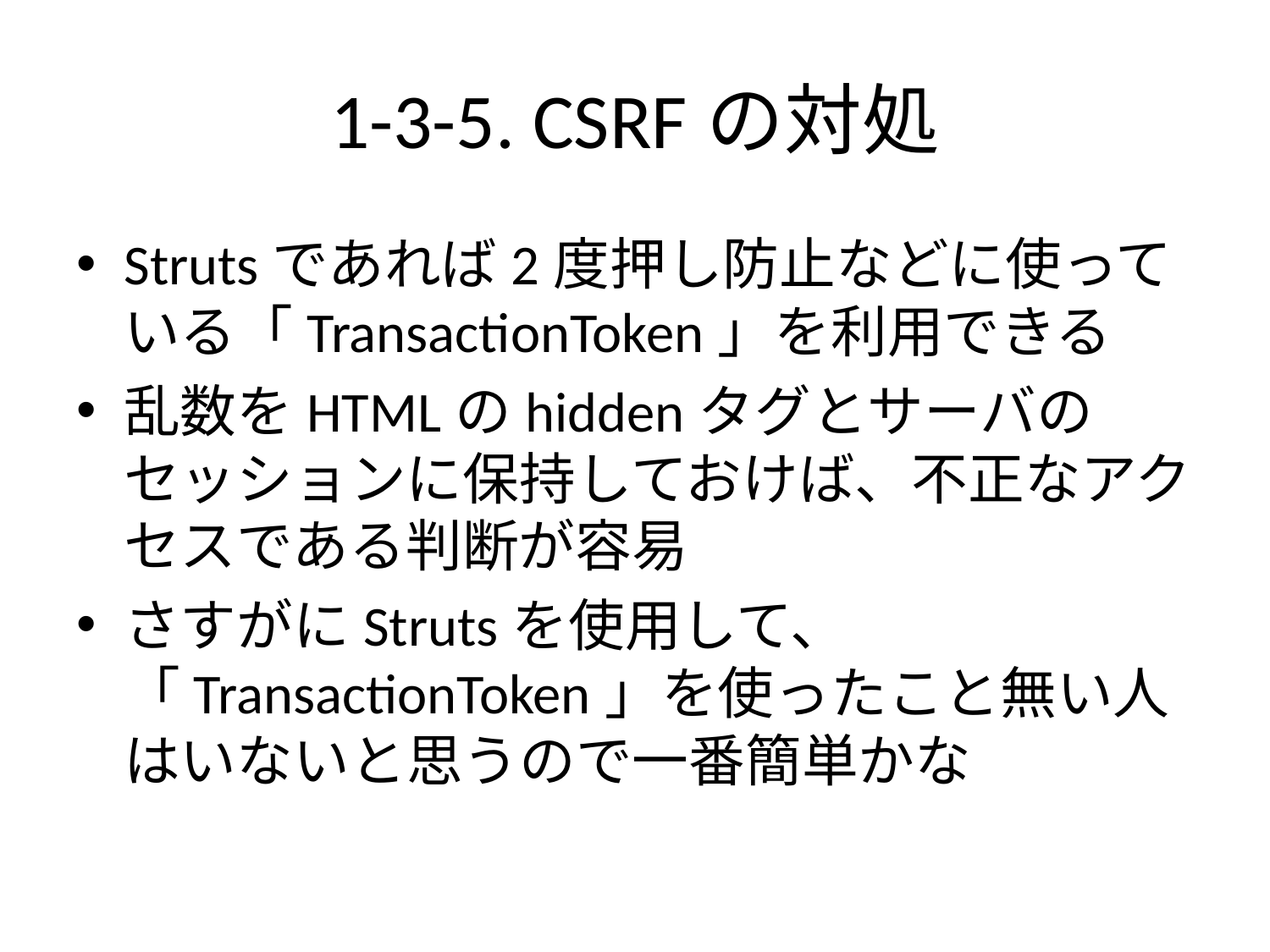

# 1-3-5. CSRFの対処
Strutsであれば2度押し防止などに使っている「TransactionToken」を利用できる
乱数をHTMLのhiddenタグとサーバのセッションに保持しておけば、不正なアクセスである判断が容易
さすがにStrutsを使用して、「TransactionToken」を使ったこと無い人はいないと思うので一番簡単かな